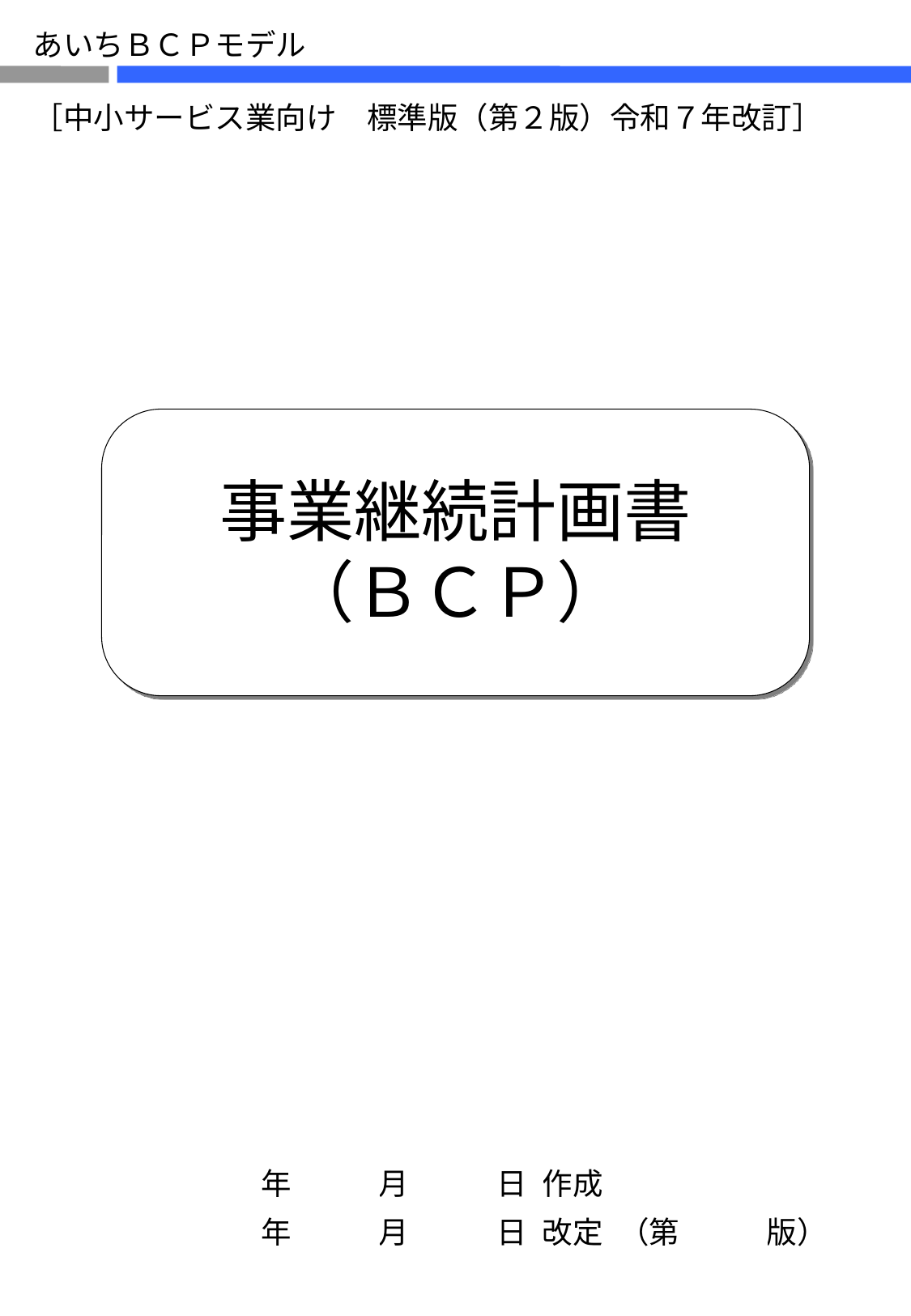

あいちＢＣＰモデル

［中小サービス業向け　標準版（第２版）令和７年改訂］
# 事業継続計画書 （ＢＣＰ）

|  | 年 |  | 月 |  | 日 | 作成 |  |  |  |
| --- | --- | --- | --- | --- | --- | --- | --- | --- | --- |
|  | 年 |  | 月 |  | 日 | 改定 | （第 |  | 版） |